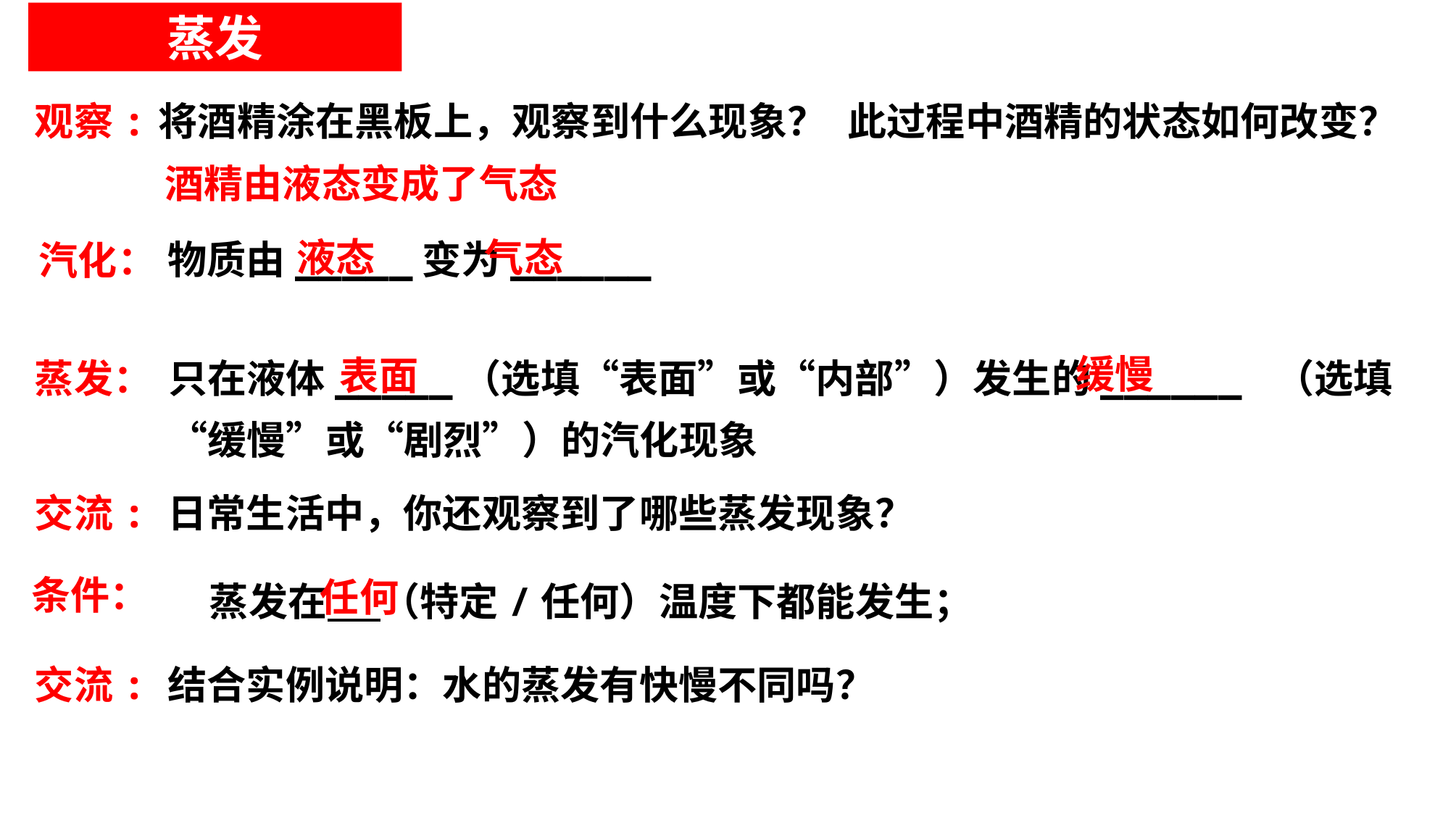

蒸发
观察:
将酒精涂在黑板上，观察到什么现象？
此过程中酒精的状态如何改变？
酒精由液态变成了气态
液态
气态
物质由_____变为______
汽化：
只在液体_____（选填“表面”或“内部”）发生的______ （选填“缓慢”或“剧烈”）的汽化现象
缓慢
表面
蒸发：
交流:
日常生活中，你还观察到了哪些蒸发现象？
条件：
任何
蒸发在      （特定/任何）温度下都能发生；
交流:
结合实例说明：水的蒸发有快慢不同吗？